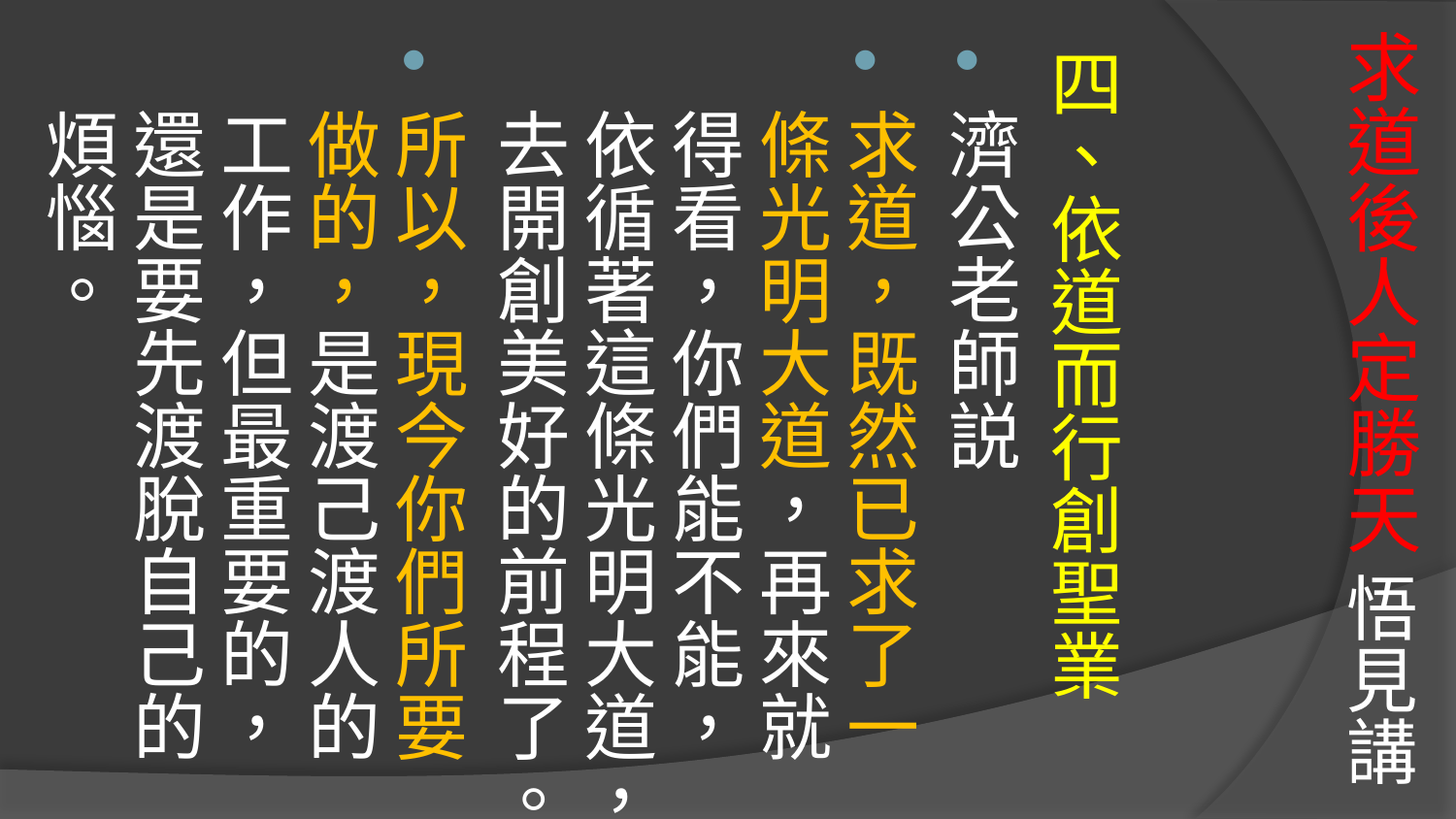

# 求道後人定勝天 悟見講
四、依道而行創聖業
濟公老師説
求道，既然已求了一條光明大道，再來就得看，你們能不能，依循著這條光明大道，去開創美好的前程了。
所以，現今你們所要做的，是渡己渡人的工作，但最重要的，還是要先渡脫自己的煩惱。